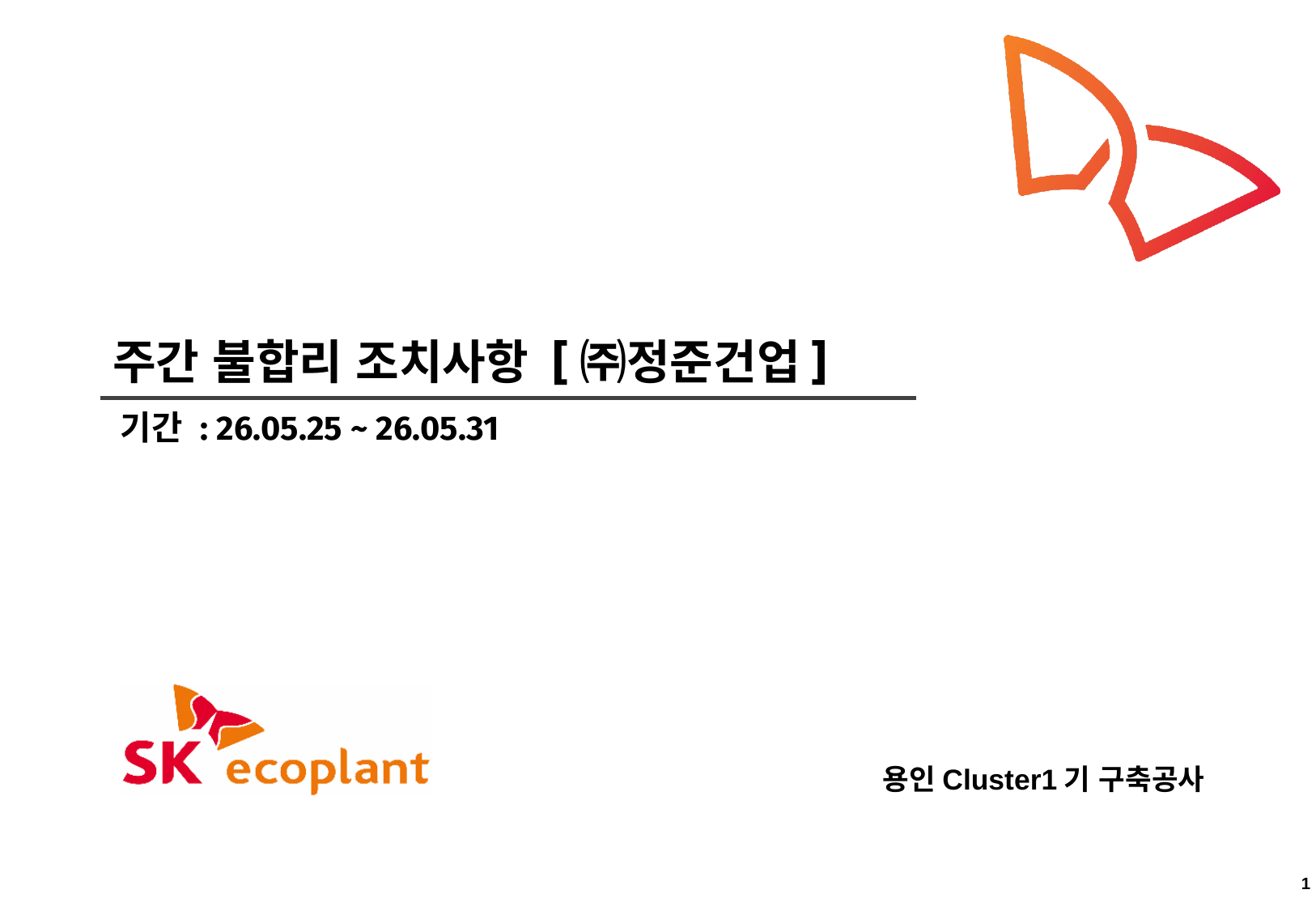

# 주간 불합리 조치사항 [㈜정준건업]
기간 : 26.05.25 ~ 26.05.31
용인Cluster1기 구축공사